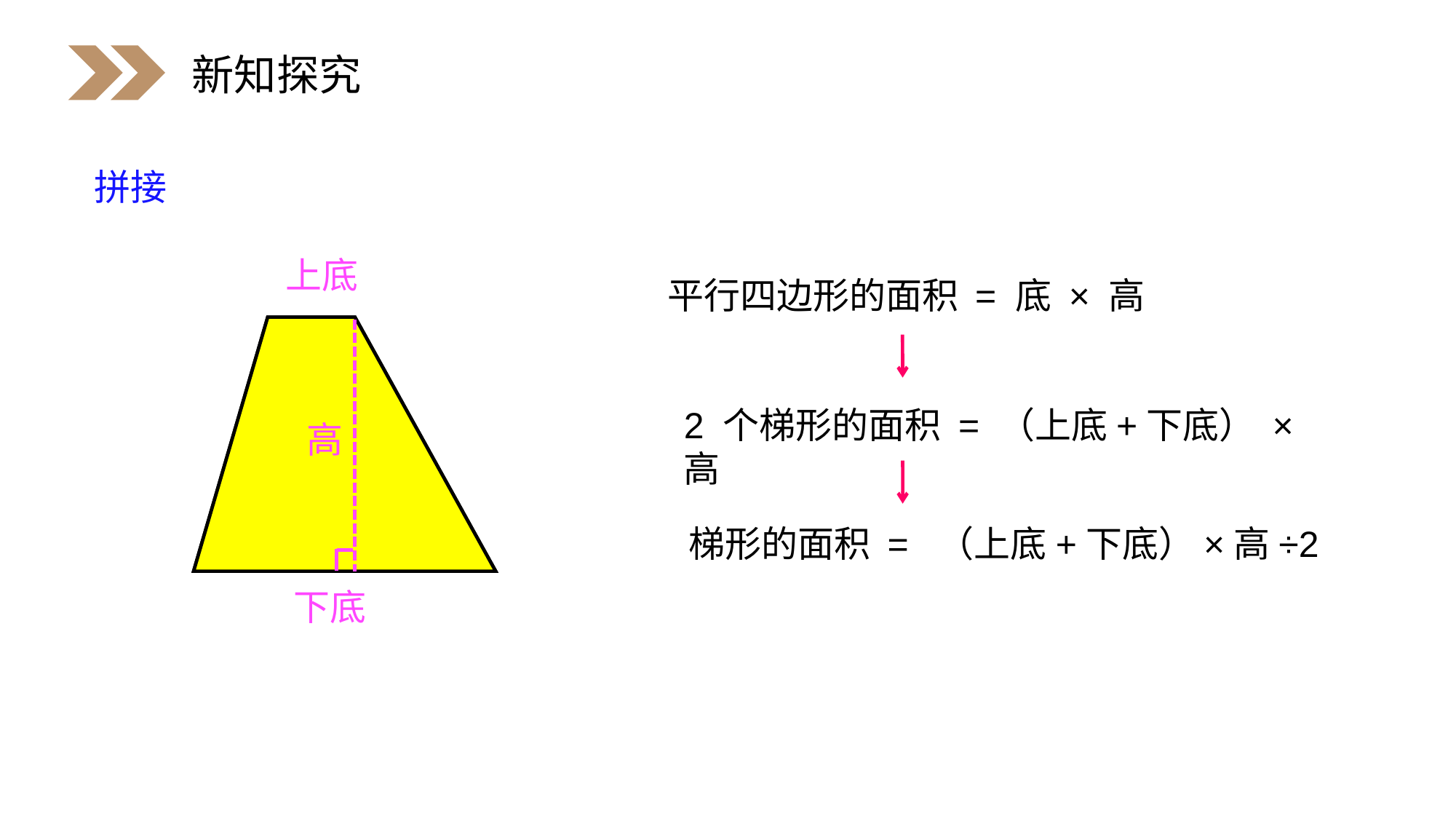

新知探究
拼接
上底
平行四边形的面积 = 底 × 高

2 个梯形的面积 = （上底+下底） × 高
高
高
梯形的面积 =  （上底+下底）×高÷2
下底